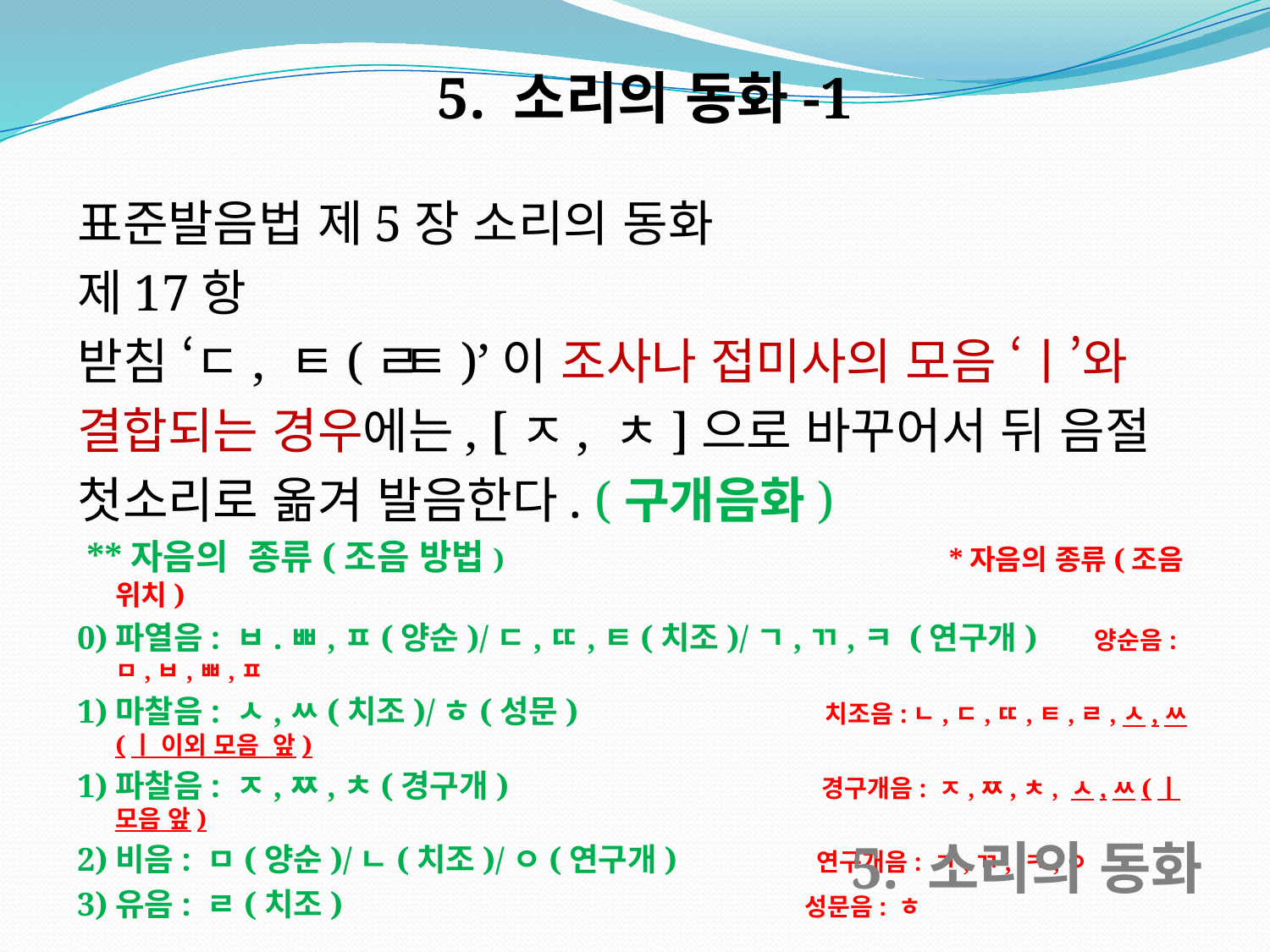

5. 소리의 동화-1
표준발음법 제5장 소리의 동화
제17항
받침 ‘ㄷ, ㅌ(ㄹㅌ)’이 조사나 접미사의 모음 ‘ㅣ’와
결합되는 경우에는, [ㅈ, ㅊ]으로 바꾸어서 뒤 음절
첫소리로 옮겨 발음한다. (구개음화)
 **자음의  종류(조음 방법)                                                            *자음의 종류(조음 위치)
0)파열음: ㅂ.ㅃ,ㅍ(양순)/ㄷ,ㄸ,ㅌ(치조)/ㄱ,ㄲ,ㅋ (연구개)      양순음:ㅁ,ㅂ,ㅃ,ㅍ
1)마찰음: ㅅ,ㅆ(치조)/ㅎ(성문)                             치조음:ㄴ,ㄷ,ㄸ,ㅌ,ㄹ,ㅅ,ㅆ(ㅣ 이외 모음  앞)
1)파찰음: ㅈ,ㅉ,ㅊ(경구개)                                     경구개음: ㅈ,ㅉ,ㅊ, ㅅ,ㅆ(ㅣ 모음 앞)
2)비음: ㅁ(양순)/ㄴ(치조)/ㅇ(연구개)                연구개음: ㄱ,ㄲ, ㅋ,ㅇ
3)유음: ㄹ(치조)                                                       성문음: ㅎ
5. 소리의 동화